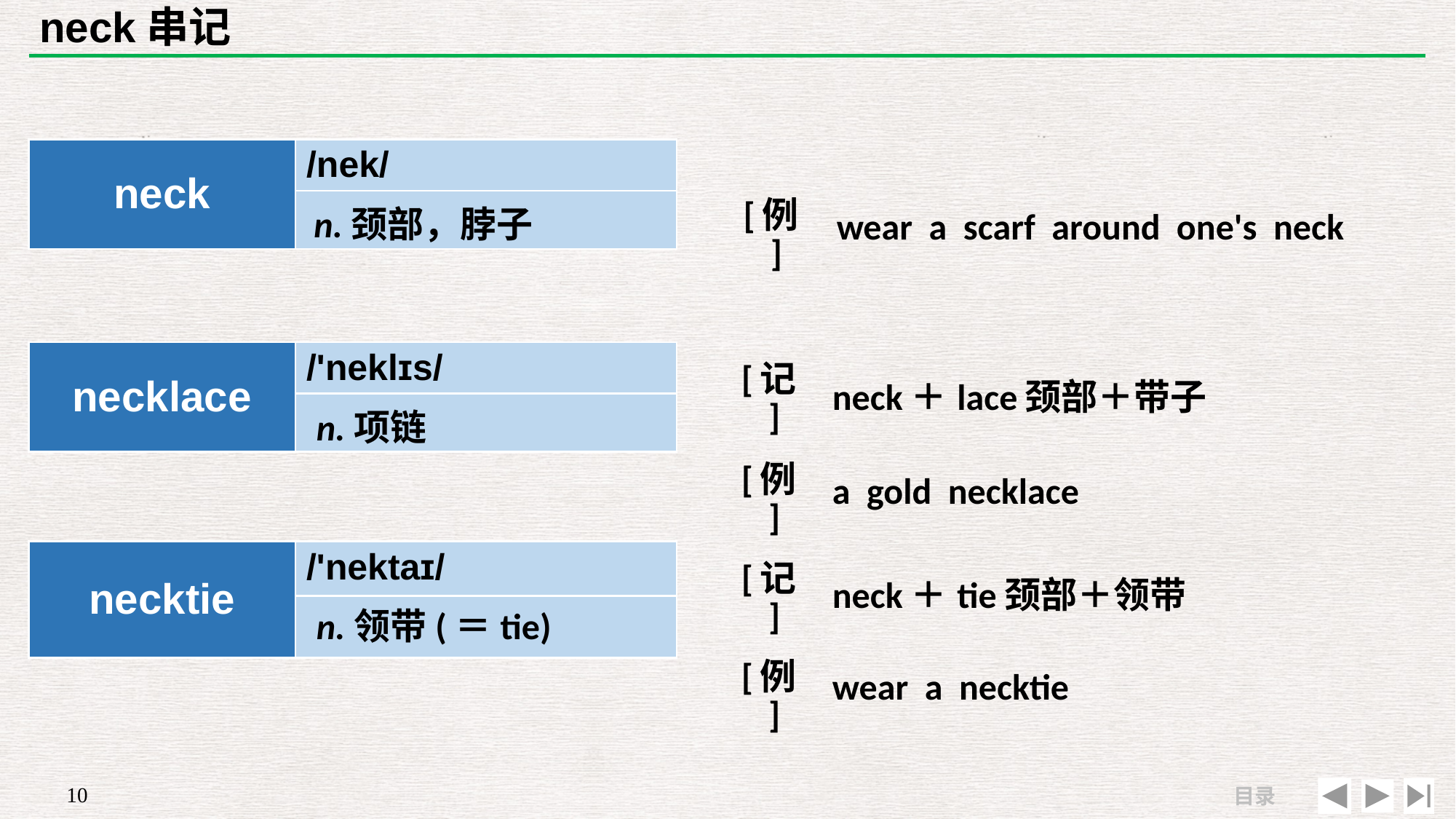

# neck串记

|  |  |
| --- | --- |
| [例] | wear a scarf around one's neck |
| neck | /nek/ |
| --- | --- |
|  |  |
n.颈部，脖子
| necklace | /'neklɪs/ |
| --- | --- |
|  |  |
| [记] | neck＋lace颈部＋带子 |
| --- | --- |
| [例] | a gold necklace |
n.项链
| necktie | /'nektaɪ/ |
| --- | --- |
|  |  |
| [记] | neck＋tie颈部＋领带 |
| --- | --- |
| [例] | wear a necktie |
n.领带(＝tie)